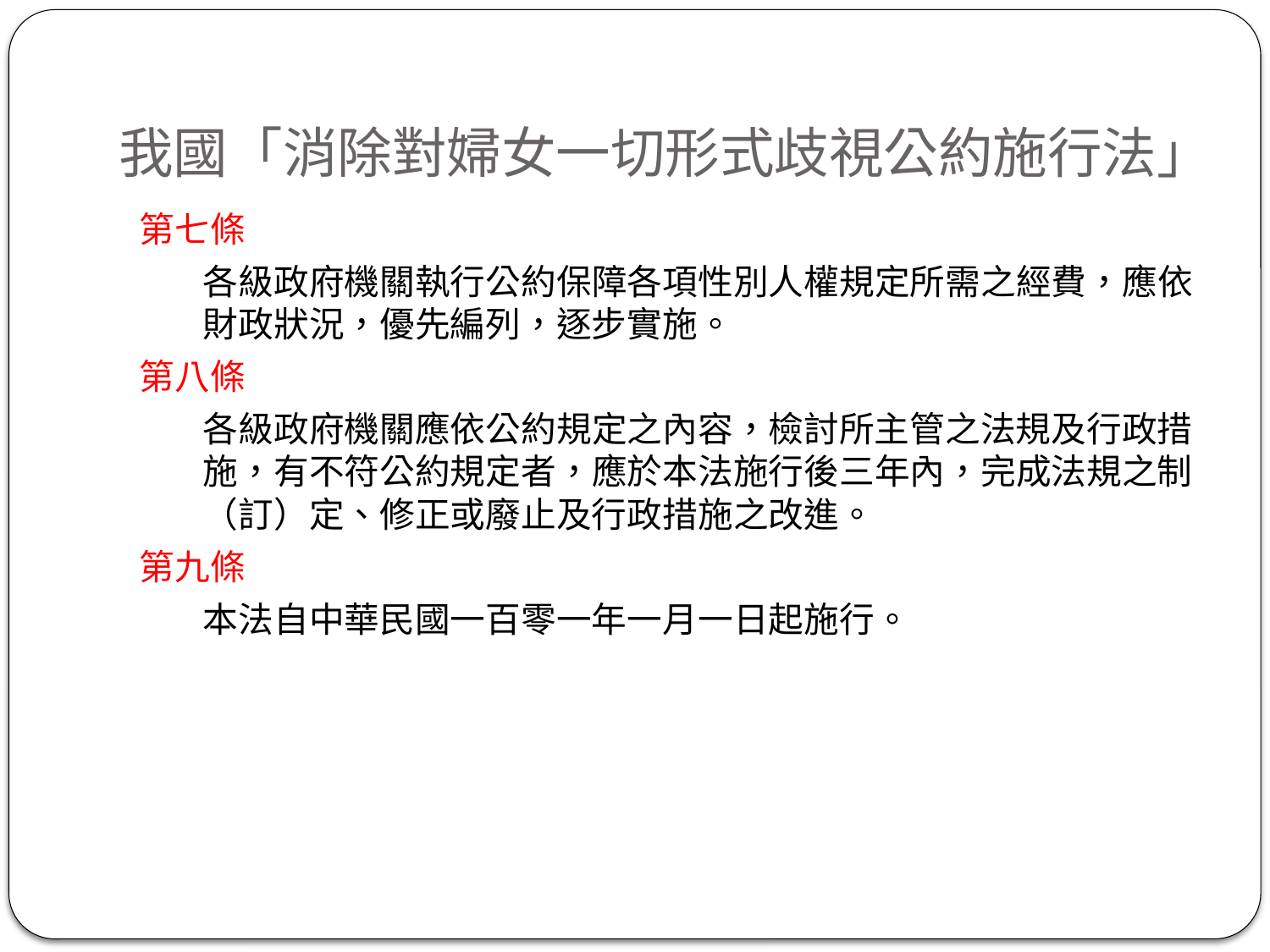

# 我國「消除對婦女一切形式歧視公約施行法」
第七條
各級政府機關執行公約保障各項性別人權規定所需之經費，應依財政狀況，優先編列，逐步實施。
第八條
各級政府機關應依公約規定之內容，檢討所主管之法規及行政措施，有不符公約規定者，應於本法施行後三年內，完成法規之制（訂）定、修正或廢止及行政措施之改進。
第九條
本法自中華民國一百零一年一月一日起施行。